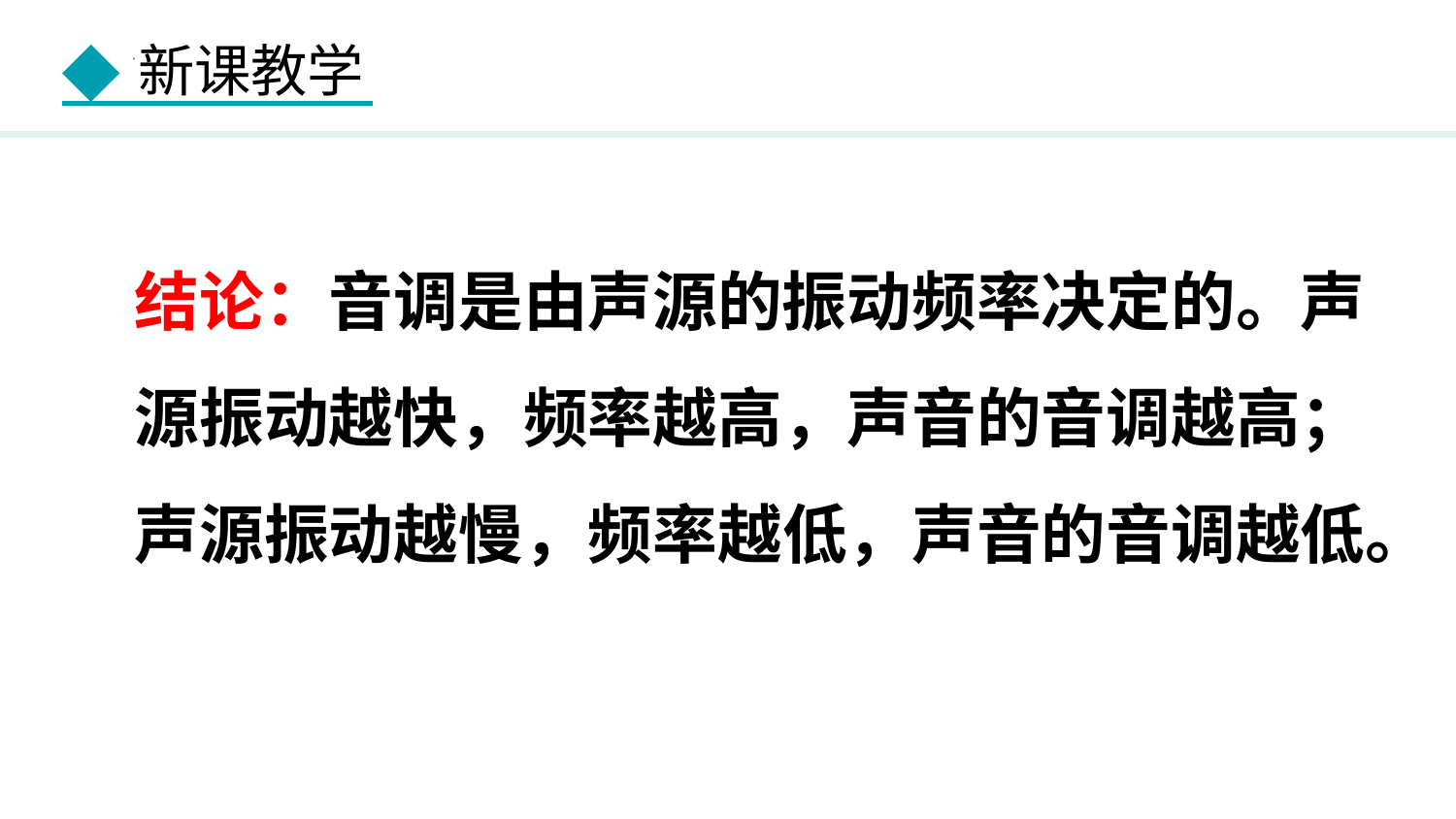

结论：音调是由声源的振动频率决定的。声源振动越快，频率越高，声音的音调越高；声源振动越慢，频率越低，声音的音调越低。